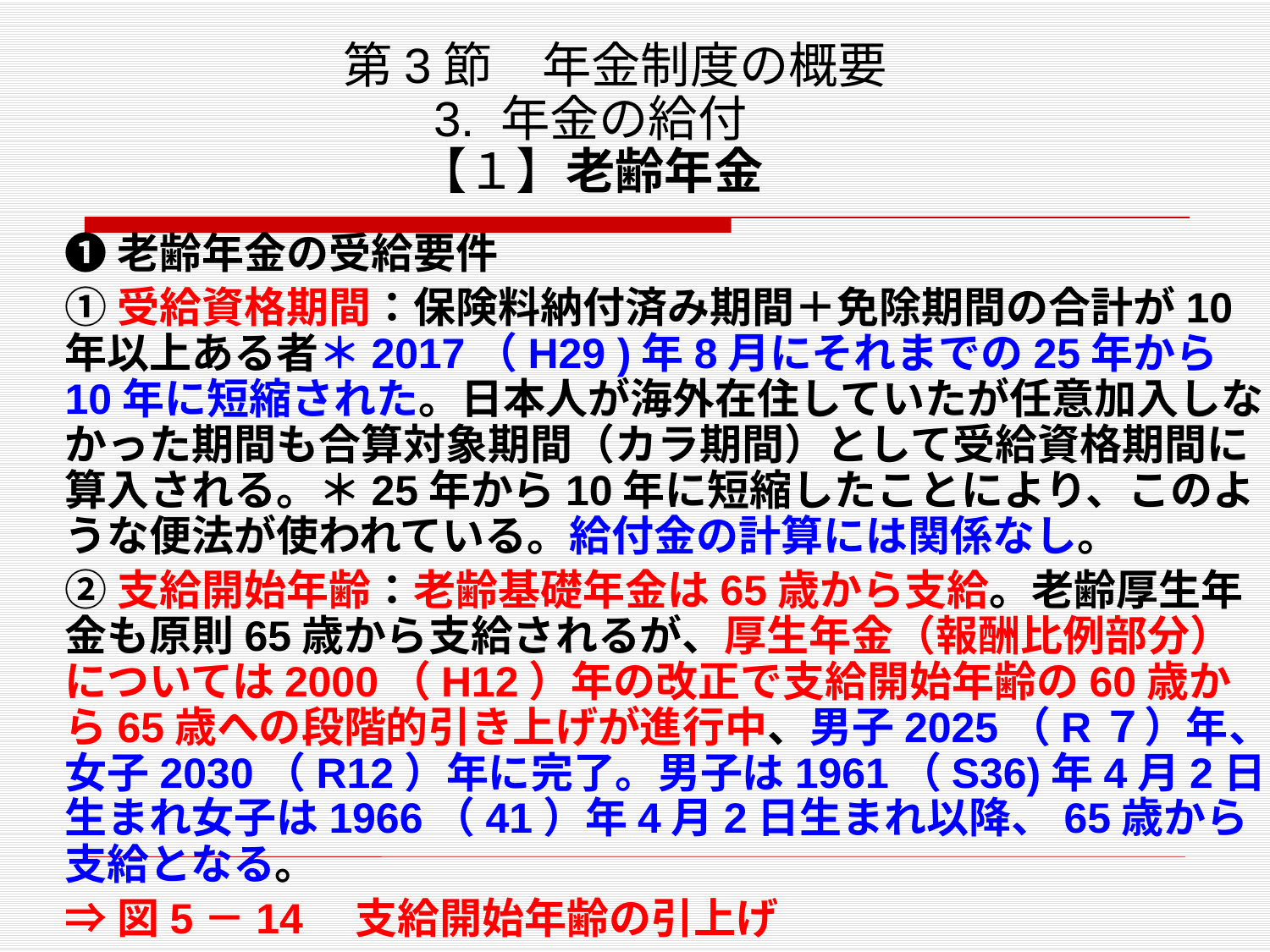

# 第3節　年金制度の概要 3. 年金の給付　 【１】老齢年金
❶老齢年金の受給要件
①受給資格期間：保険料納付済み期間＋免除期間の合計が10年以上ある者＊2017（H29 )年8月にそれまでの25年から10年に短縮された。日本人が海外在住していたが任意加入しなかった期間も合算対象期間（カラ期間）として受給資格期間に算入される。＊25年から10年に短縮したことにより、このような便法が使われている。給付金の計算には関係なし。
②支給開始年齢：老齢基礎年金は65歳から支給。老齢厚生年金も原則65歳から支給されるが、厚生年金（報酬比例部分）については2000（H12）年の改正で支給開始年齢の60歳から65歳への段階的引き上げが進行中、男子2025（R７）年、女子2030（R12）年に完了。男子は1961（S36)年4月2日生まれ女子は1966（41）年4月2日生まれ以降、65歳から支給となる。
⇒図5－14　支給開始年齢の引上げ